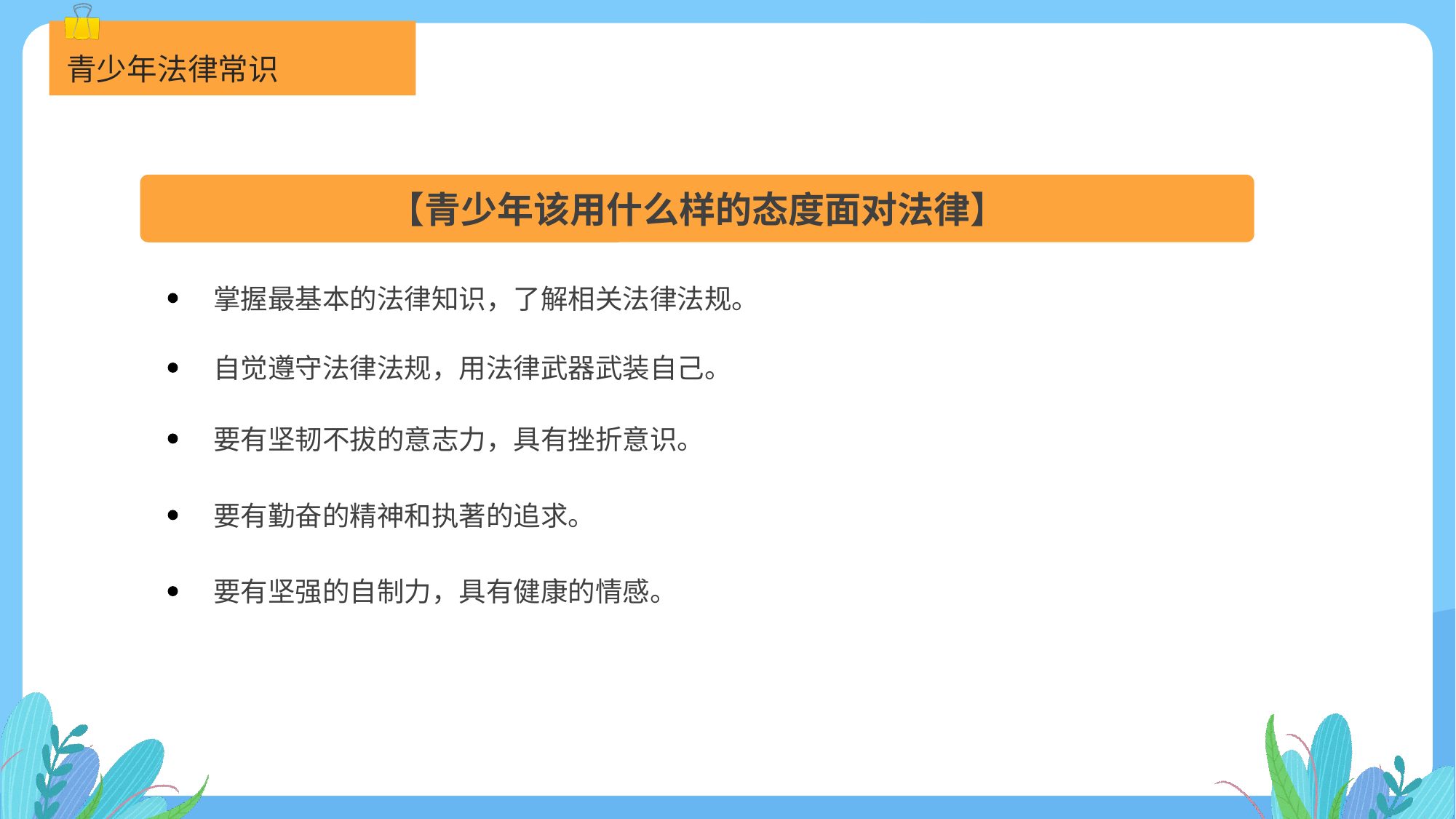

青少年法律常识
【青少年该用什么样的态度面对法律】
掌握最基本的法律知识，了解相关法律法规。

自觉遵守法律法规，用法律武器武装自己。

要有坚韧不拔的意志力，具有挫折意识。

要有勤奋的精神和执著的追求。

要有坚强的自制力，具有健康的情感。